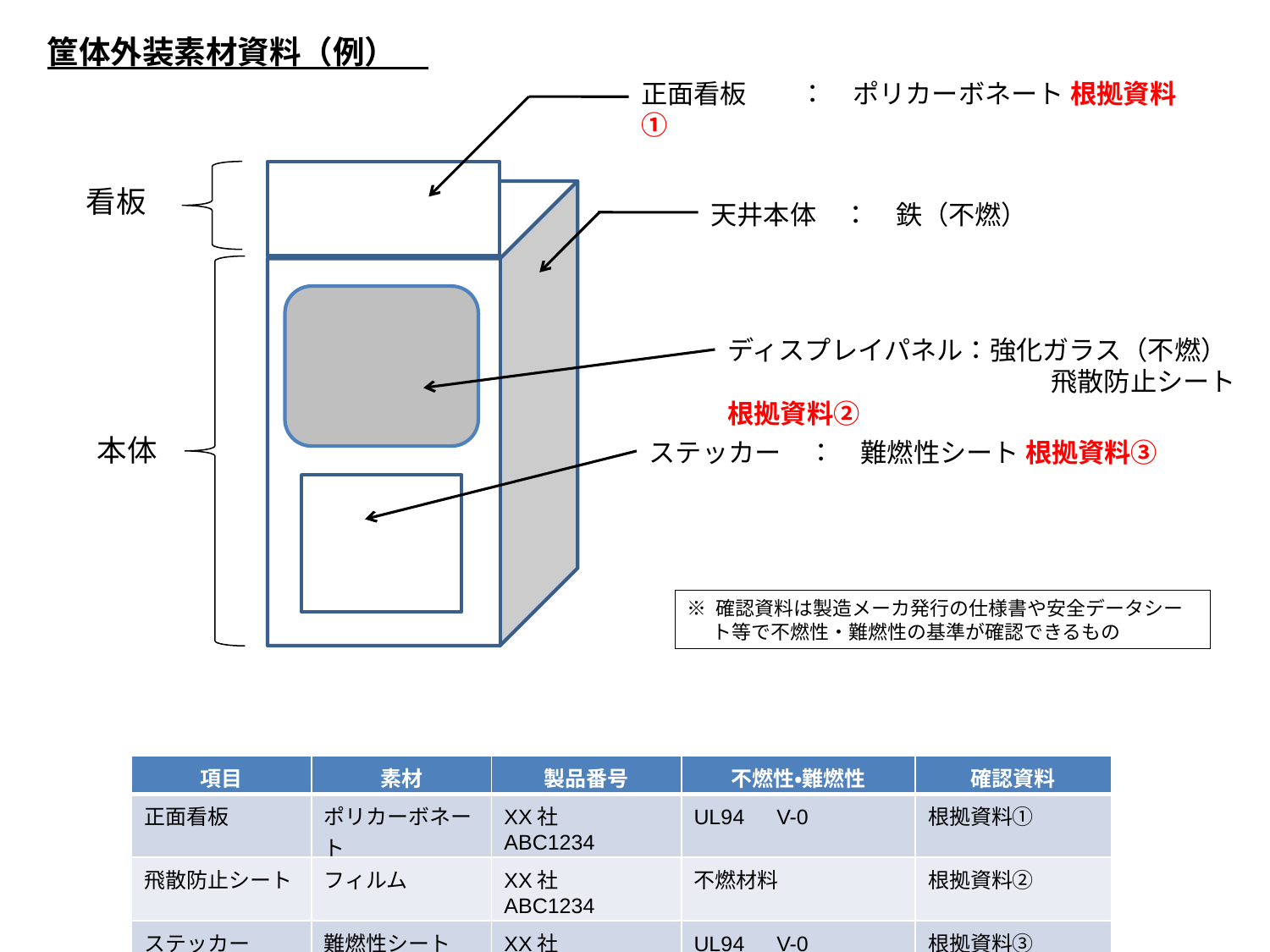

筐体外装素材資料（例）
正面看板　　：　ポリカーボネート 根拠資料①

看板

天井本体　：　鉄（不燃）

ディスプレイパネル：強化ガラス（不燃）
　　　　　　　　　　　　 飛散防止シート根拠資料②

本体
ステッカー　：　難燃性シート 根拠資料③

※ 確認資料は製造メーカ発行の仕様書や安全データシート等で不燃性・難燃性の基準が確認できるもの
| 項目 | 素材 | 製品番号 | 不燃性・難燃性 | 確認資料 |
| --- | --- | --- | --- | --- |
| 正面看板 | ポリカーボネート | XX社　ABC1234 | UL94　V-0 | 根拠資料① |
| 飛散防止シート | フィルム | XX社　ABC1234 | 不燃材料 | 根拠資料② |
| ステッカー | 難燃性シート | XX社　ABC1234 | UL94　V-0 | 根拠資料③ |